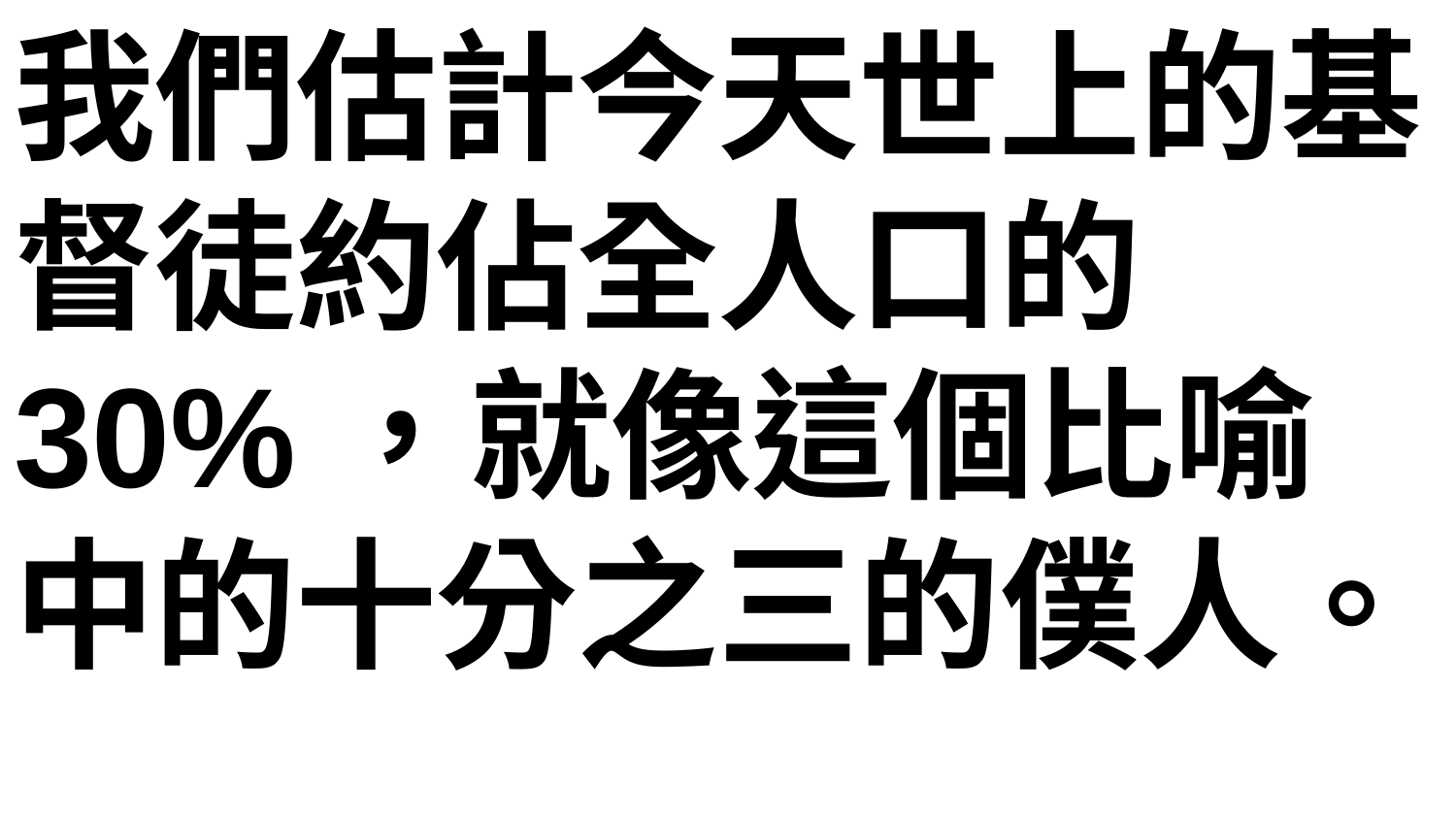

我們估計今天世上的基督徒約佔全人口的 30%，就像這個比喻中的十分之三的僕人。